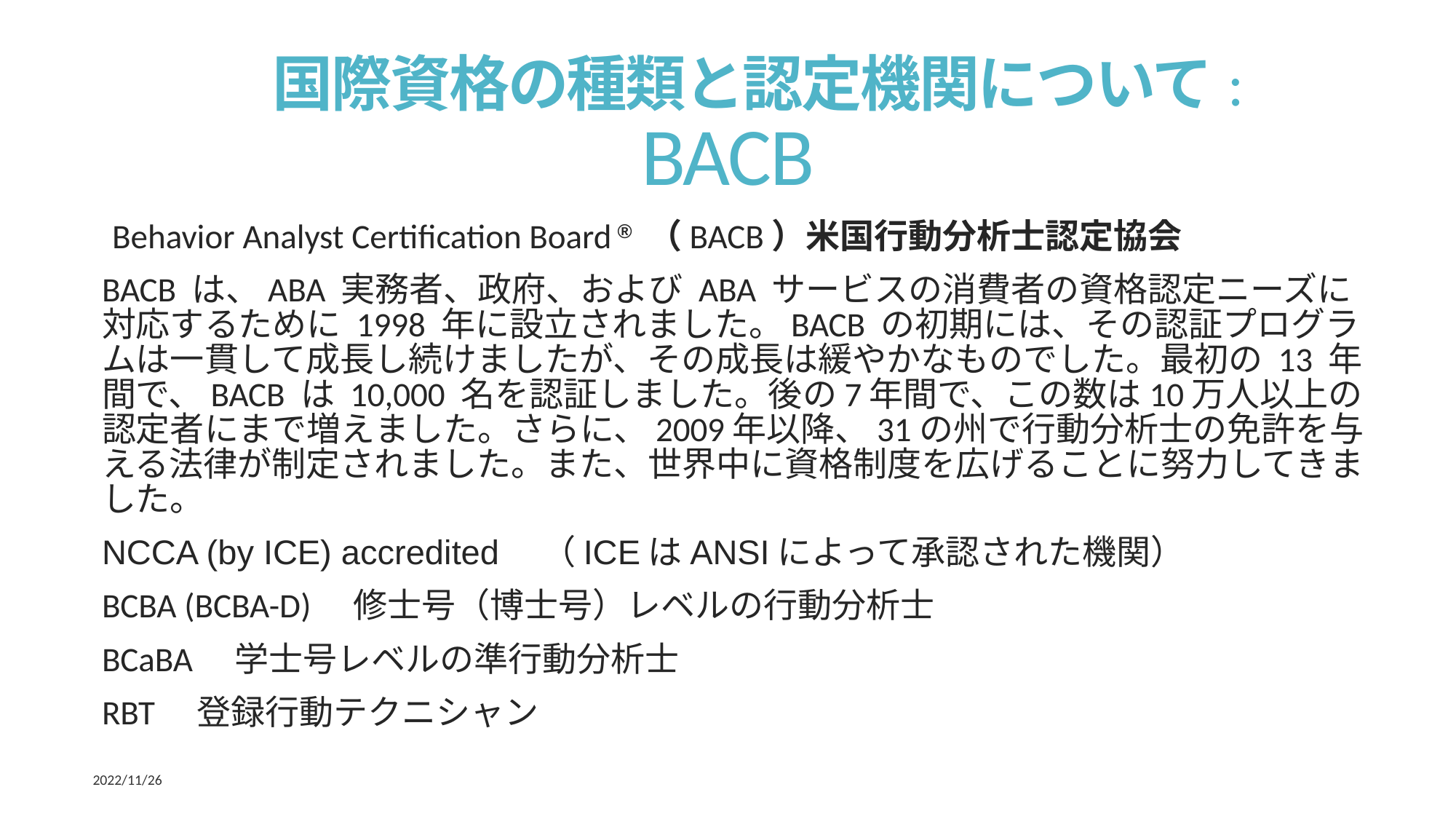

# 国際資格の種類と認定機関について: BACB
Behavior Analyst Certification Board ® （BACB）米国行動分析士認定協会
BACB は、ABA 実務者、政府、および ABA サービスの消費者の資格認定ニーズに対応するために 1998 年に設立されました。BACB の初期には、その認証プログラムは一貫して成長し続けましたが、その成長は緩やかなものでした。最初の 13 年間で、BACB は 10,000 名を認証しました。後の7年間で、この数は10万人以上の認定者にまで増えました。さらに、2009年以降、31の州で行動分析士の免許を与える法律が制定されました。また、世界中に資格制度を広げることに努力してきました。
NCCA (by ICE) accredited　（ICEはANSIによって承認された機関）
BCBA (BCBA-D)　修士号（博士号）レベルの行動分析士
BCaBA　学士号レベルの準行動分析士
RBT　登録行動テクニシャン

2022/11/26